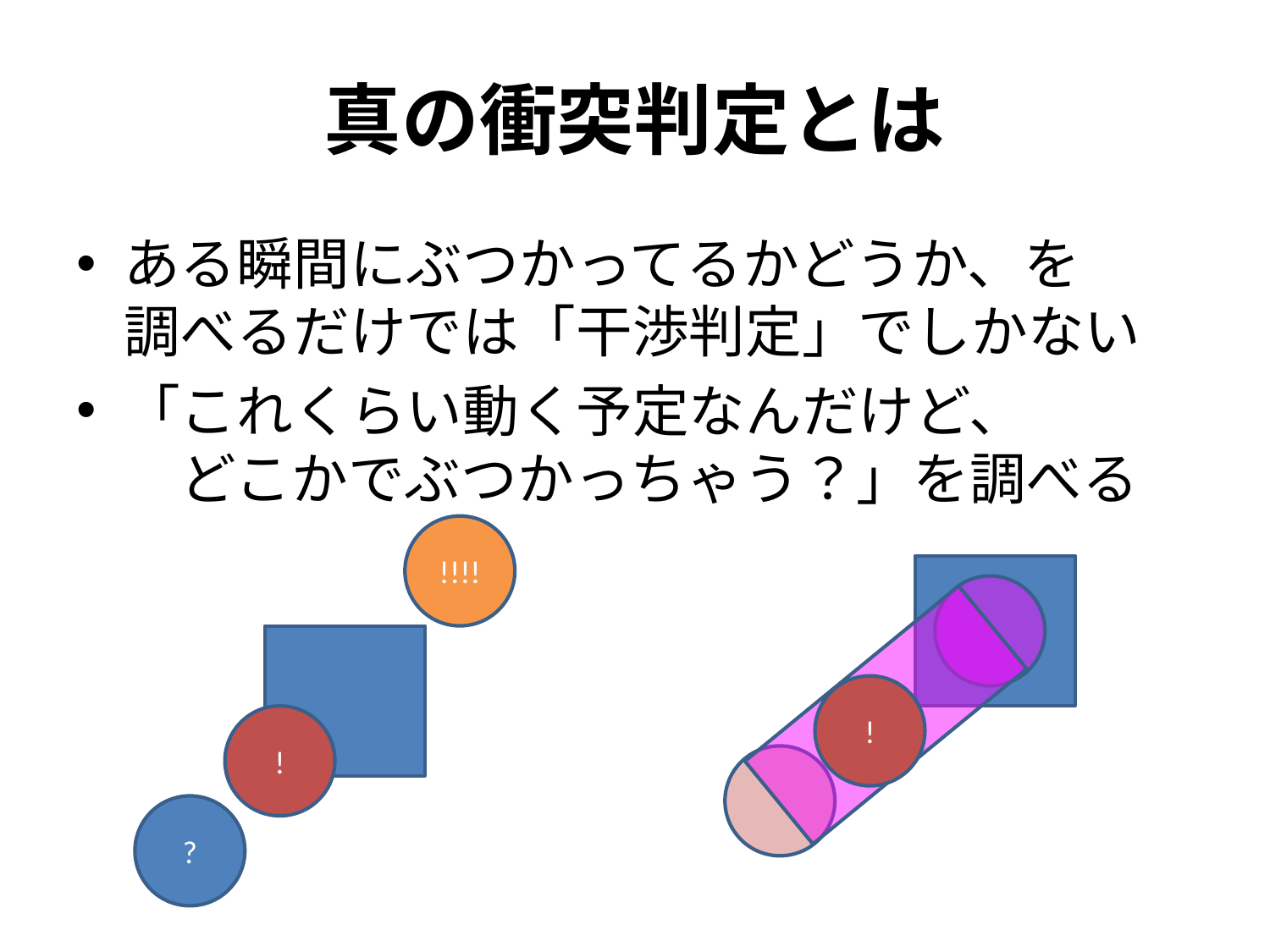

# 真の衝突判定とは
ある瞬間にぶつかってるかどうか、を
調べるだけでは「干渉判定」でしかない
「これくらい動く予定なんだけど、
　どこかでぶつかっちゃう？」を調べる

!!!!

!
!

?